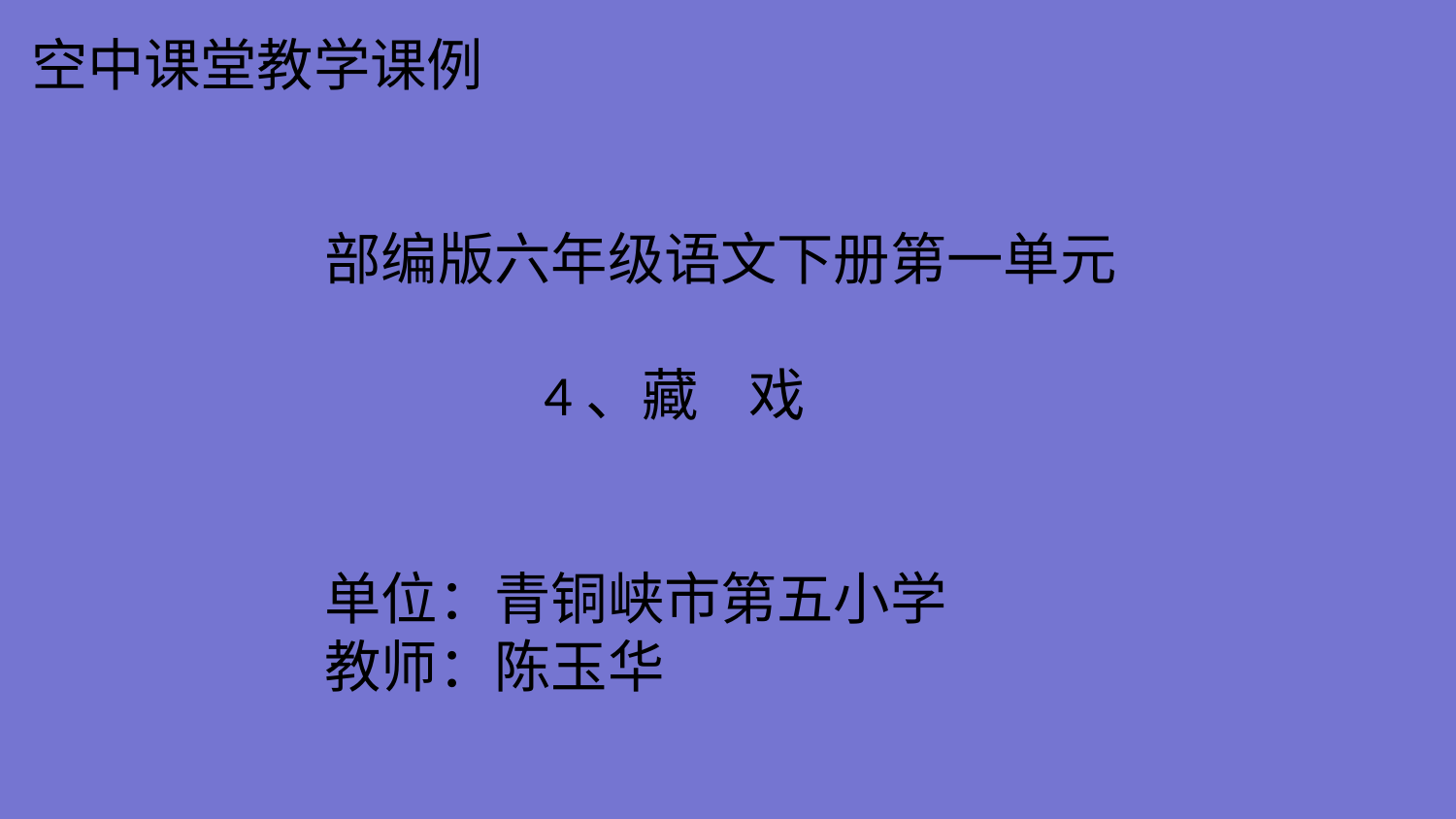

空中课堂教学课例
#
部编版六年级语文下册第一单元

                 4、藏    戏

单位：青铜峡市第五小学
教师：陈玉华